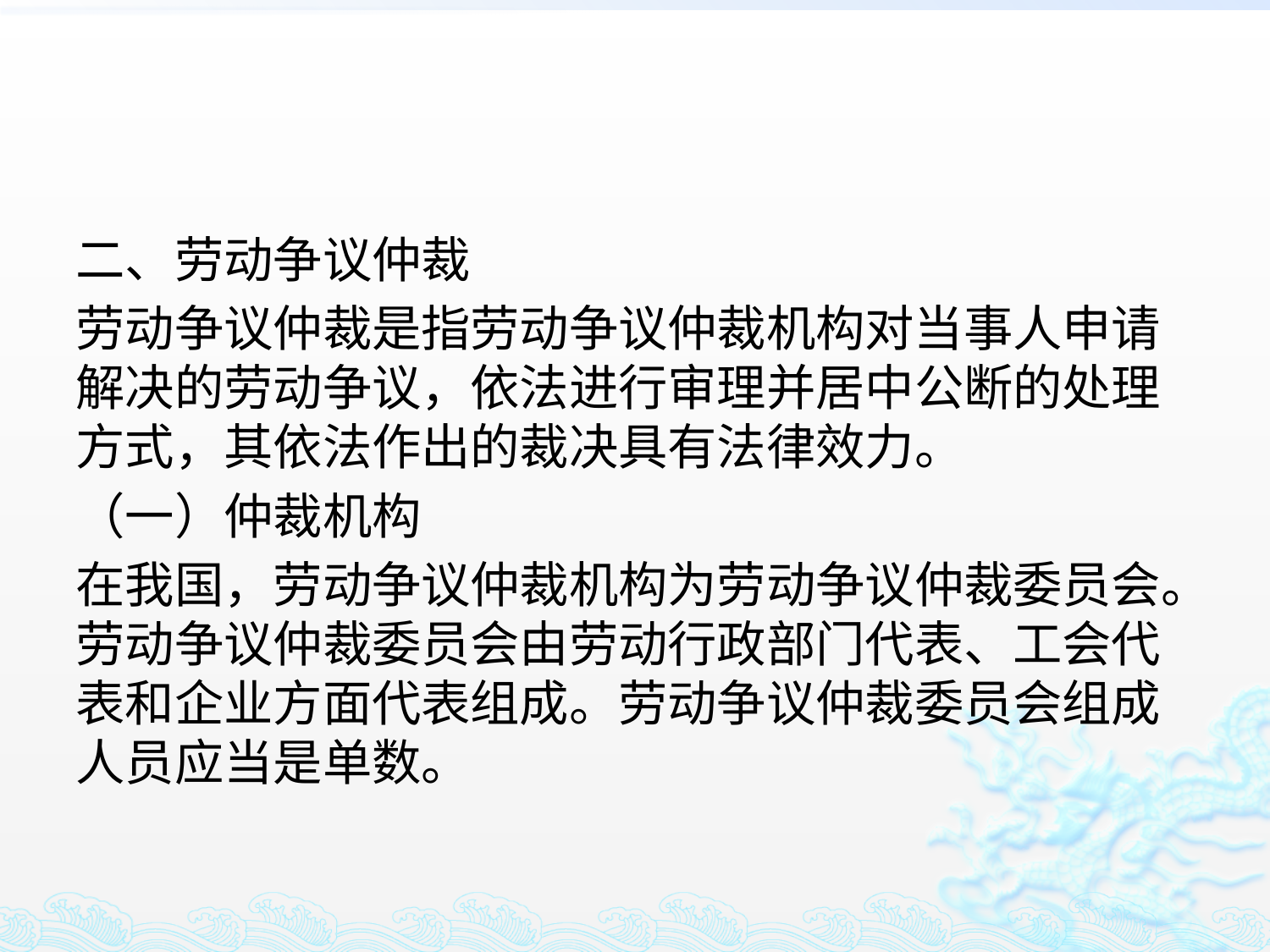

#
二、劳动争议仲裁
劳动争议仲裁是指劳动争议仲裁机构对当事人申请解决的劳动争议，依法进行审理并居中公断的处理方式，其依法作出的裁决具有法律效力。
（一）仲裁机构
在我国，劳动争议仲裁机构为劳动争议仲裁委员会。劳动争议仲裁委员会由劳动行政部门代表、工会代表和企业方面代表组成。劳动争议仲裁委员会组成人员应当是单数。